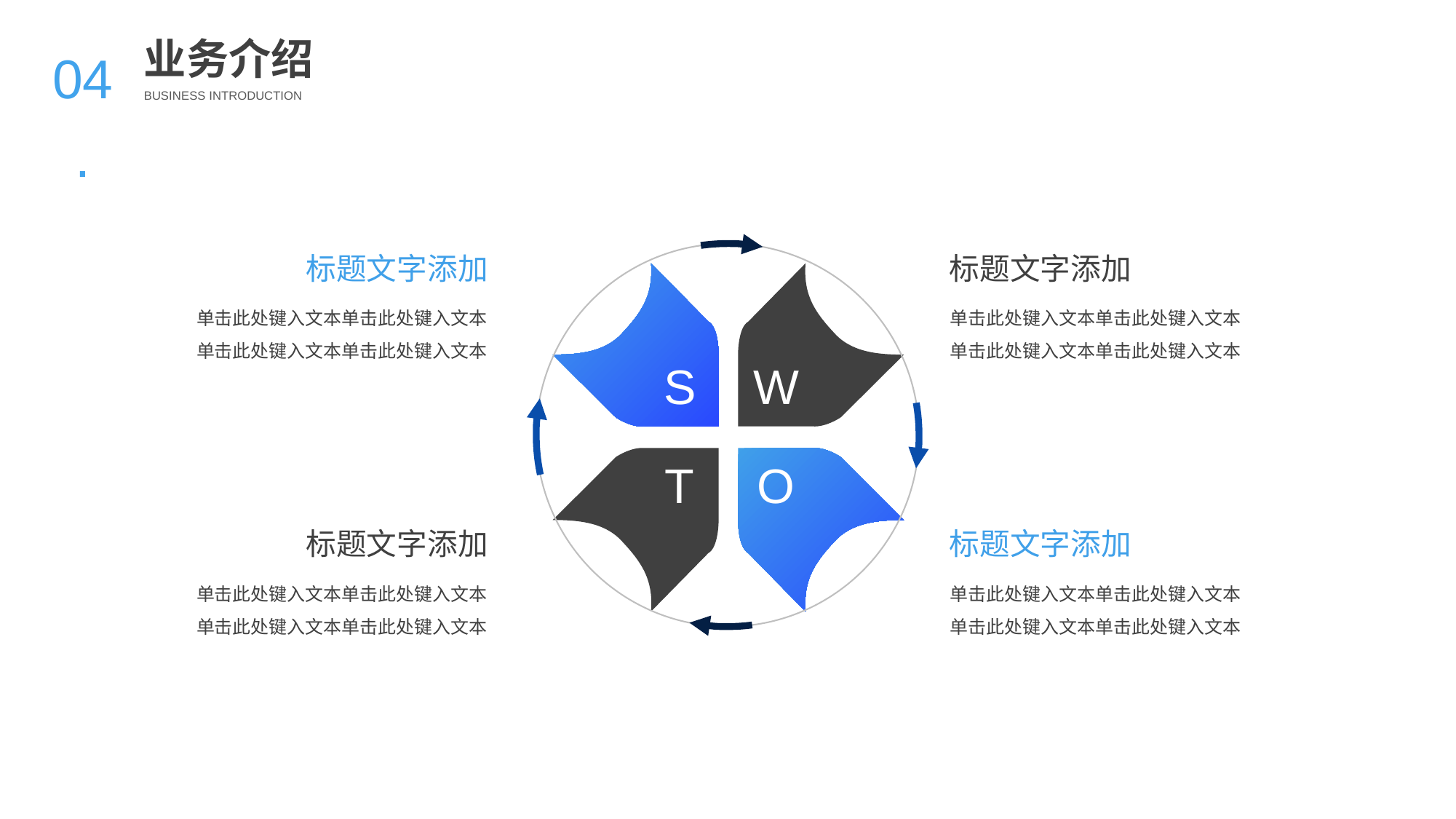

BY YUSHEN
04.
业务介绍
BUSINESS INTRODUCTION

S
W

T
O
标题文字添加
单击此处键入文本单击此处键入文本单击此处键入文本单击此处键入文本
标题文字添加
单击此处键入文本单击此处键入文本单击此处键入文本单击此处键入文本
标题文字添加
单击此处键入文本单击此处键入文本单击此处键入文本单击此处键入文本
标题文字添加
单击此处键入文本单击此处键入文本单击此处键入文本单击此处键入文本